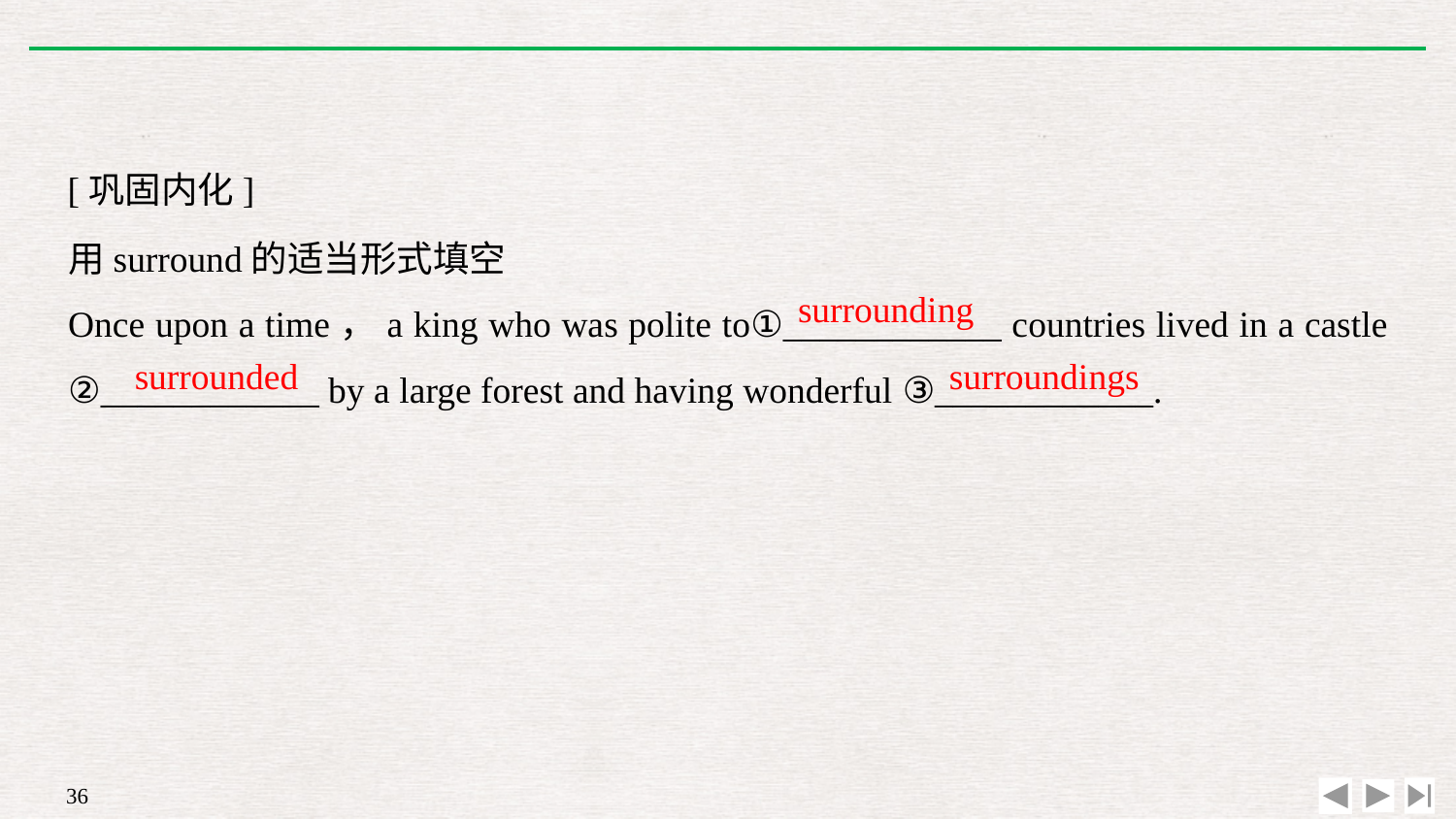

[巩固内化]
用surround的适当形式填空
Once upon a time，a king who was polite to①____________ countries lived in a castle ②____________ by a large forest and having wonderful ③____________.
surrounding
surroundings
surrounded